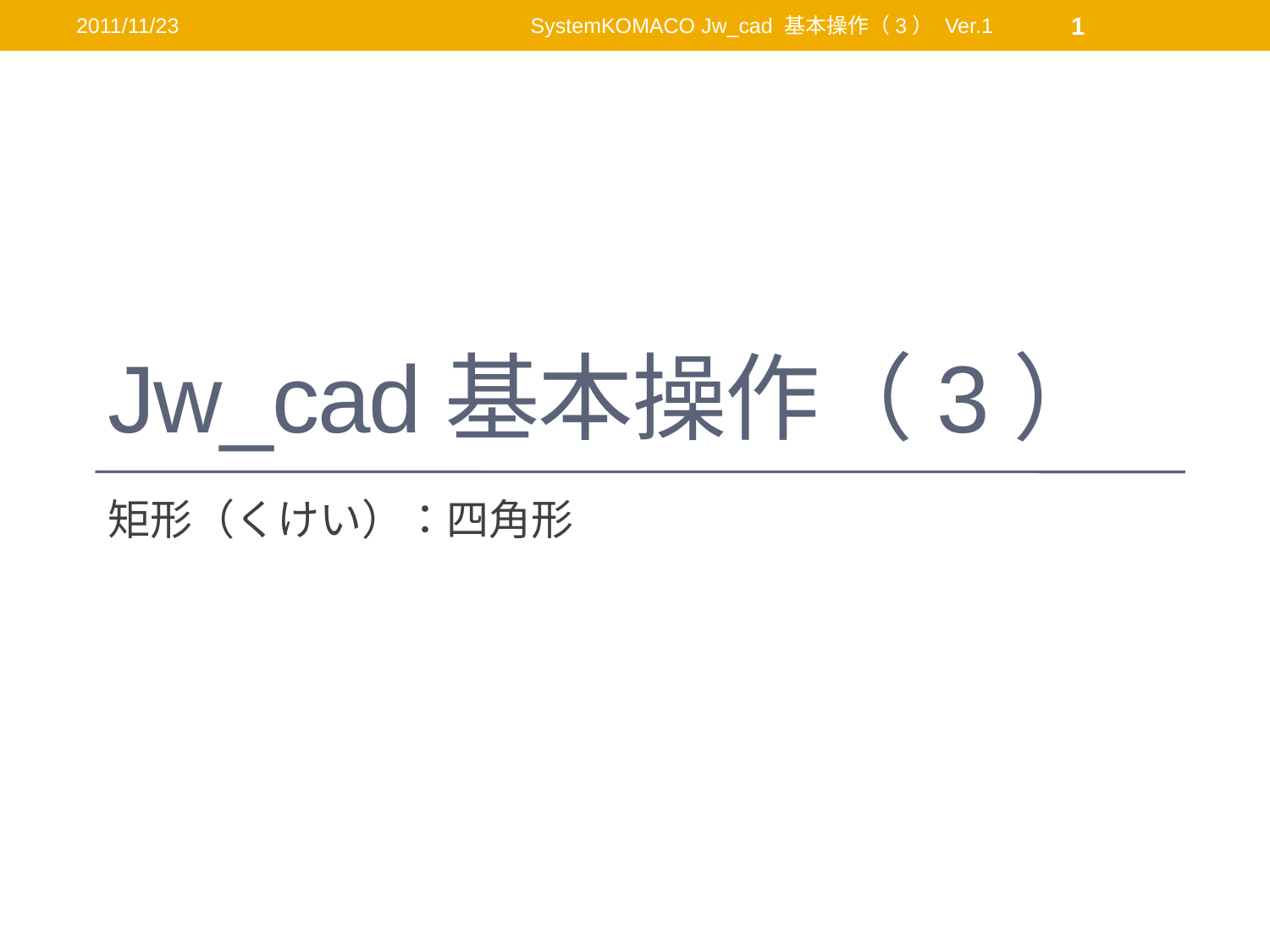

2011/11/23
SystemKOMACO Jw_cad 基本操作（3） Ver.1
1
# Jw_cad基本操作（3）
矩形（くけい）：四角形